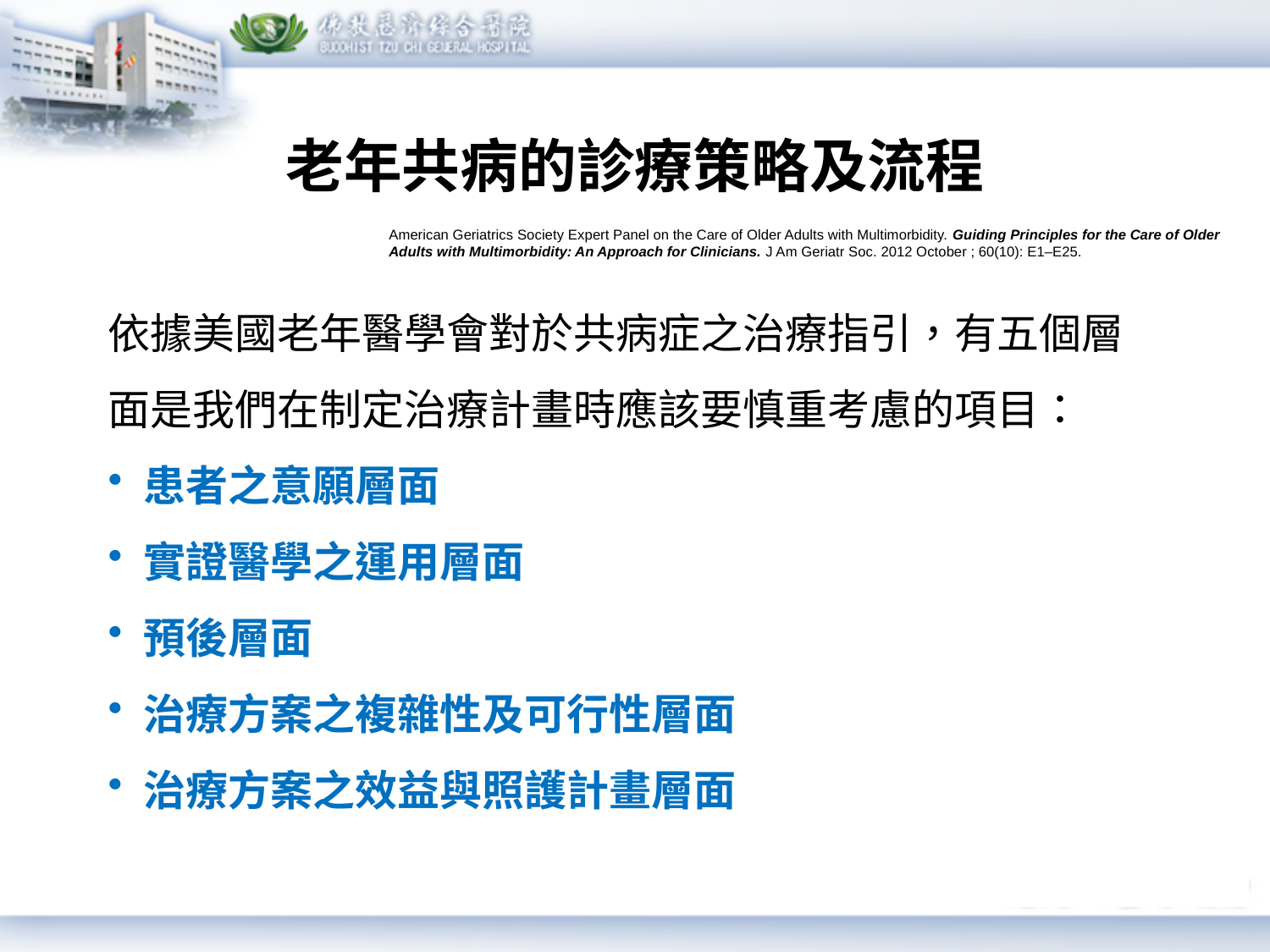

# 老年共病的診療策略及流程
American Geriatrics Society Expert Panel on the Care of Older Adults with Multimorbidity. Guiding Principles for the Care of Older Adults with Multimorbidity: An Approach for Clinicians. J Am Geriatr Soc. 2012 October ; 60(10): E1–E25.
依據美國老年醫學會對於共病症之治療指引，有五個層面是我們在制定治療計畫時應該要慎重考慮的項目：
患者之意願層面
實證醫學之運用層面
預後層面
治療方案之複雜性及可行性層面
治療方案之效益與照護計畫層面